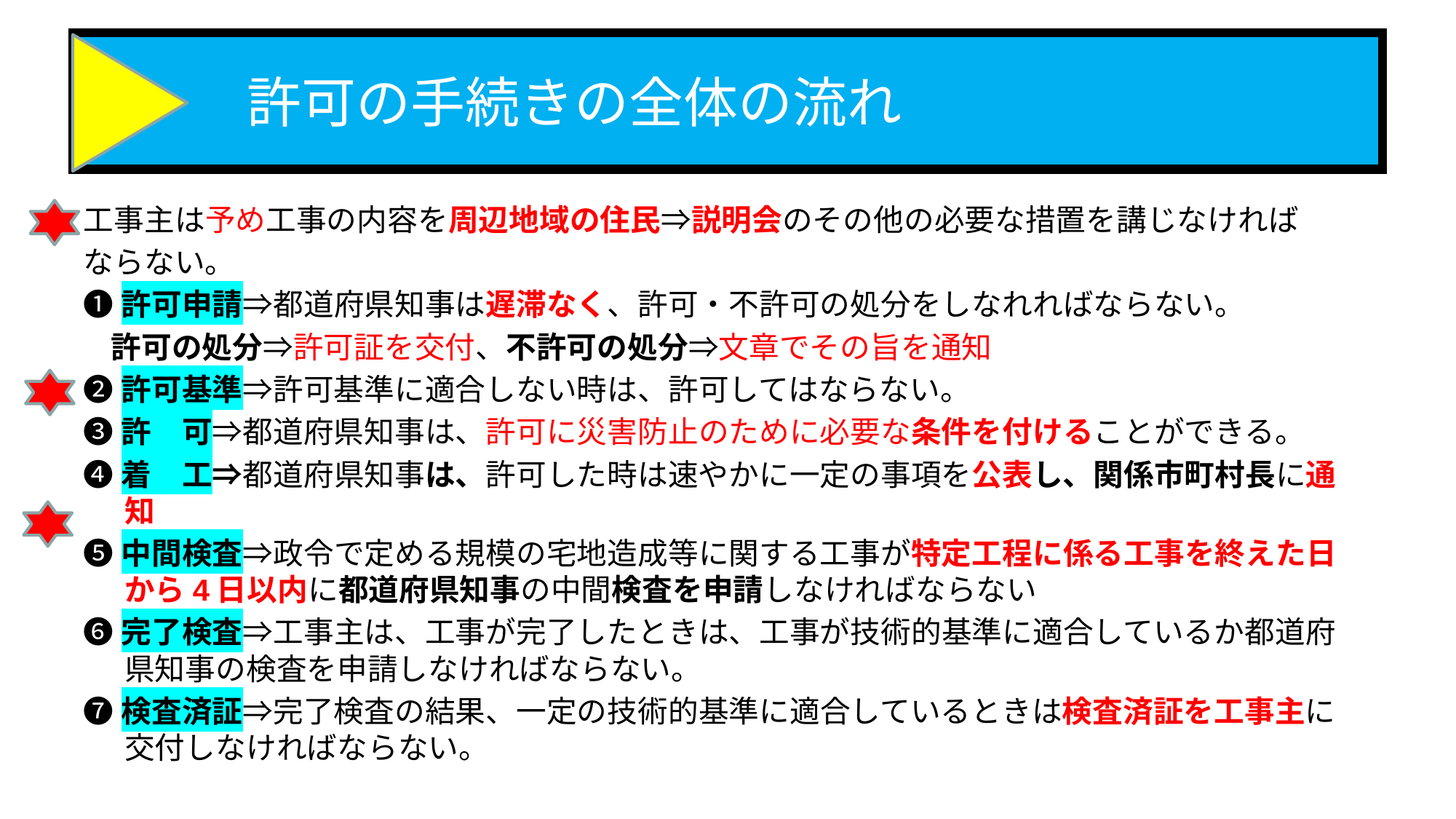

# 許可の手続きの全体の流れ

工事主は予め工事の内容を周辺地域の住民⇒説明会のその他の必要な措置を講じなければ
ならない。
❶許可申請⇒都道府県知事は遅滞なく、許可・不許可の処分をしなれればならない。
   許可の処分⇒許可証を交付、不許可の処分⇒文章でその旨を通知
❷許可基準⇒許可基準に適合しない時は、許可してはならない。
❸許　可⇒都道府県知事は、許可に災害防止のために必要な条件を付けることができる。
❹着　工⇒都道府県知事は、許可した時は速やかに一定の事項を公表し、関係市町村長に通知
❺中間検査⇒政令で定める規模の宅地造成等に関する工事が特定工程に係る工事を終えた日から4日以内に都道府県知事の中間検査を申請しなければならない
❻完了検査⇒工事主は、工事が完了したときは、工事が技術的基準に適合しているか都道府県知事の検査を申請しなければならない。
❼検査済証⇒完了検査の結果、一定の技術的基準に適合しているときは検査済証を工事主に交付しなければならない。